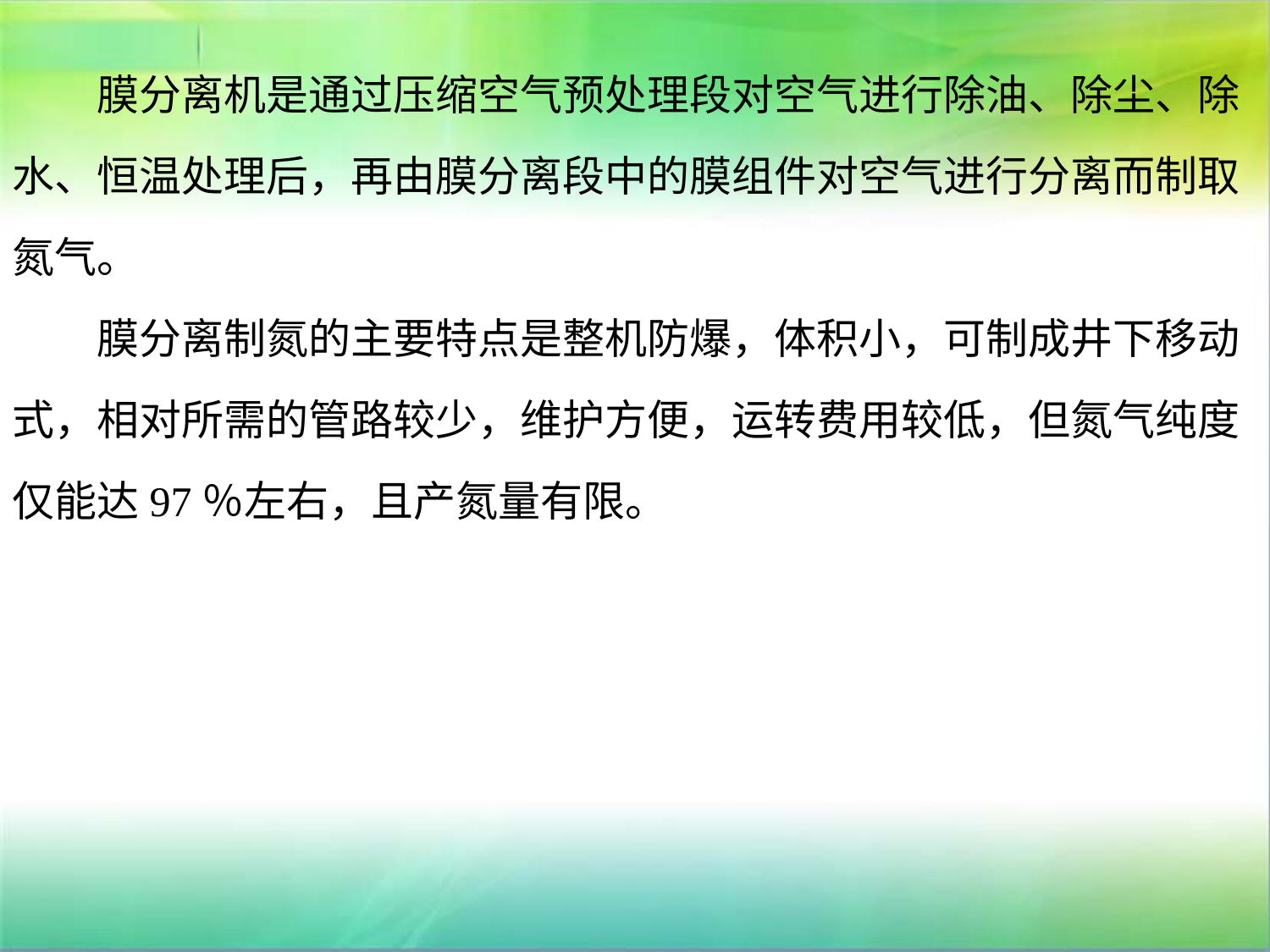

膜分离机是通过压缩空气预处理段对空气进行除油、除尘、除水、恒温处理后，再由膜分离段中的膜组件对空气进行分离而制取氮气。
　　膜分离制氮的主要特点是整机防爆，体积小，可制成井下移动式，相对所需的管路较少，维护方便，运转费用较低，但氮气纯度仅能达97％左右，且产氮量有限。